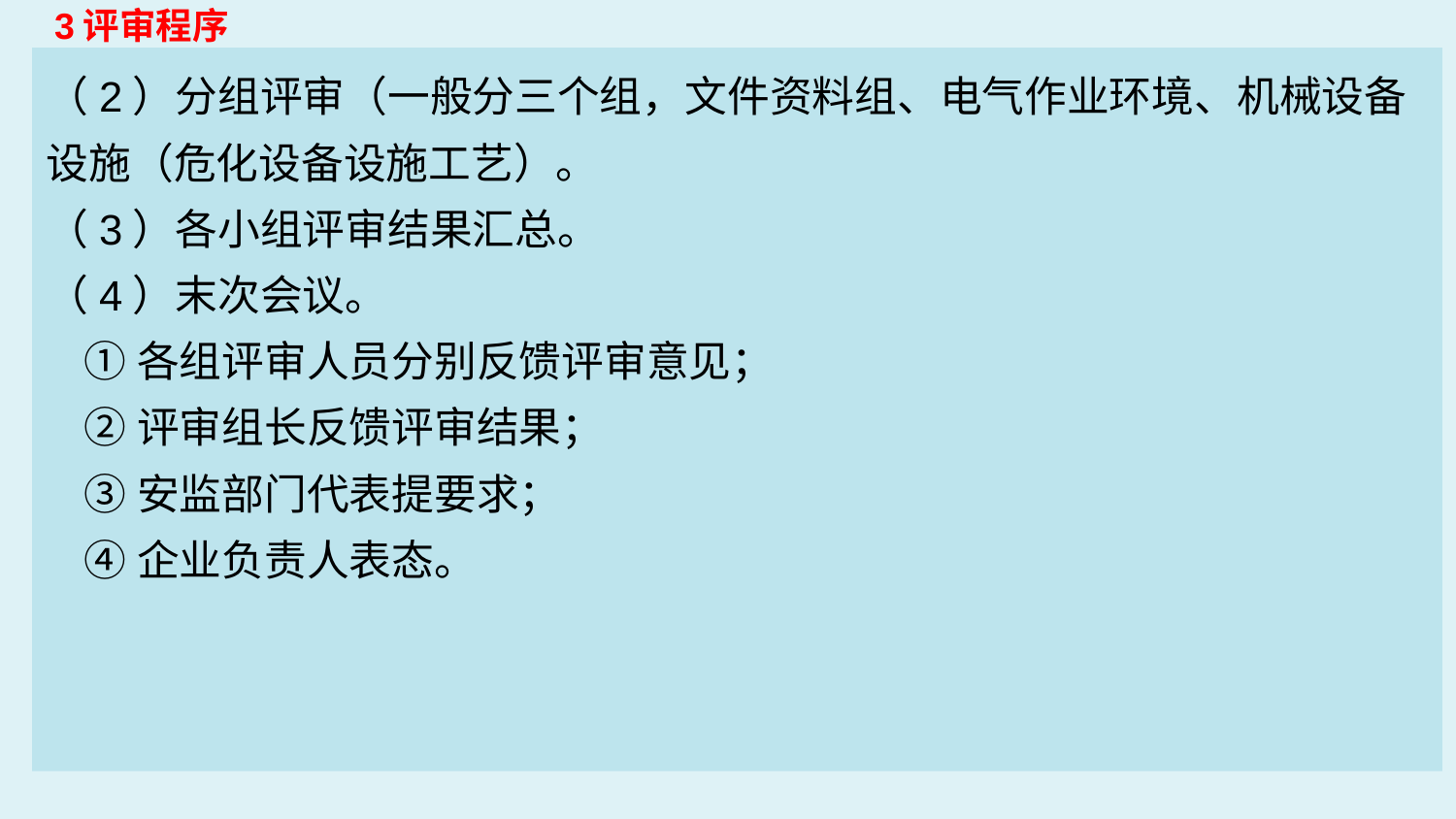

3评审程序
（2）分组评审（一般分三个组，文件资料组、电气作业环境、机械设备设施（危化设备设施工艺）。
（3）各小组评审结果汇总。
（4）末次会议。
    ①各组评审人员分别反馈评审意见；
    ②评审组长反馈评审结果；
    ③安监部门代表提要求；
    ④企业负责人表态。